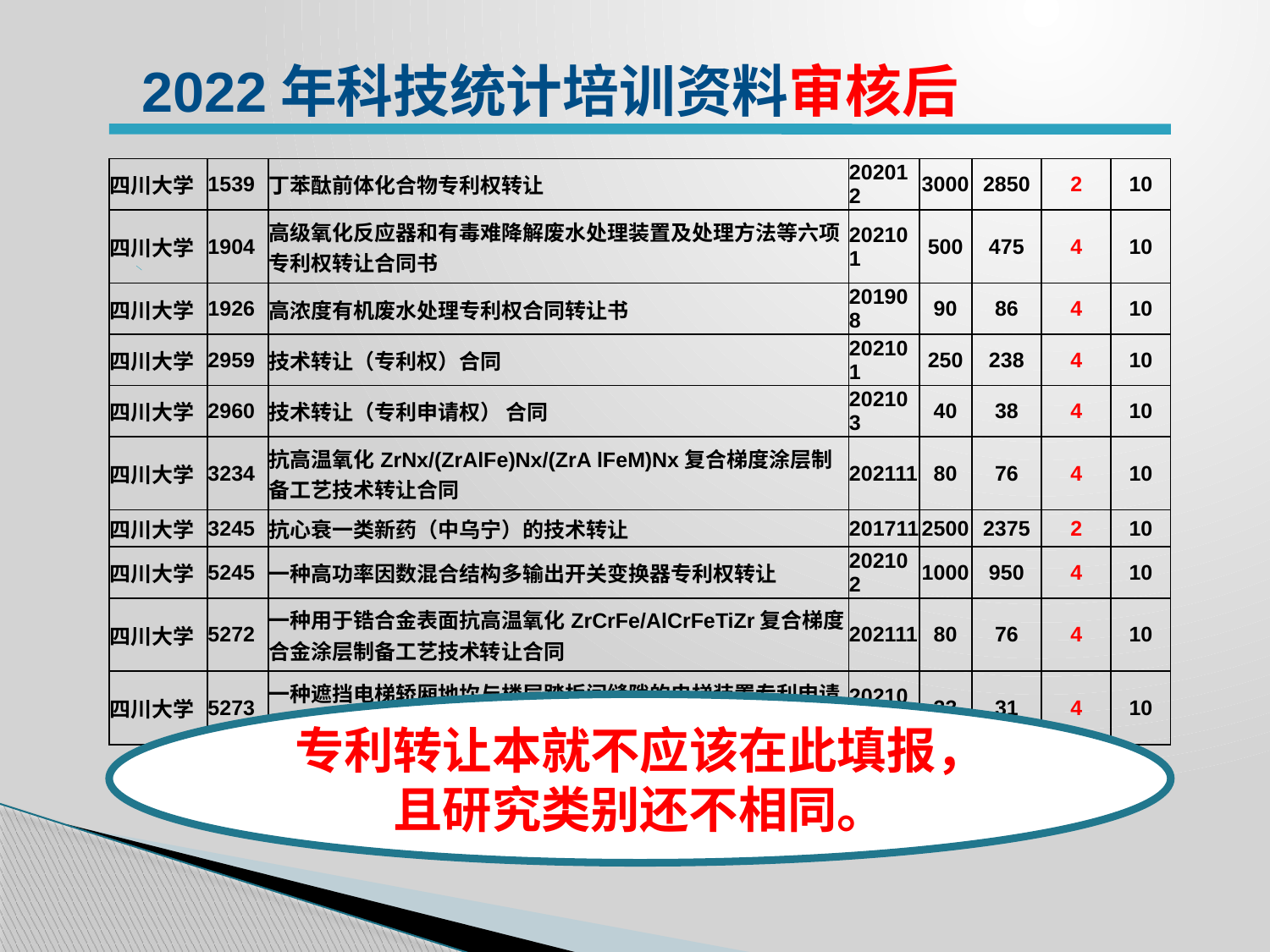

2022年科技统计培训资料审核后
| 四川大学 | 1539 | 丁苯酞前体化合物专利权转让 | 202012 | 3000 | 2850 | 2 | 10 |
| --- | --- | --- | --- | --- | --- | --- | --- |
| 四川大学 | 1904 | 高级氧化反应器和有毒难降解废水处理装置及处理方法等六项专利权转让合同书 | 202101 | 500 | 475 | 4 | 10 |
| 四川大学 | 1926 | 高浓度有机废水处理专利权合同转让书 | 201908 | 90 | 86 | 4 | 10 |
| 四川大学 | 2959 | 技术转让（专利权）合同 | 202101 | 250 | 238 | 4 | 10 |
| 四川大学 | 2960 | 技术转让（专利申请权） 合同 | 202103 | 40 | 38 | 4 | 10 |
| 四川大学 | 3234 | 抗高温氧化ZrNx/(ZrAlFe)Nx/(ZrA lFeM)Nx复合梯度涂层制备工艺技术转让合同 | 202111 | 80 | 76 | 4 | 10 |
| 四川大学 | 3245 | 抗心衰一类新药（中乌宁）的技术转让 | 201711 | 2500 | 2375 | 2 | 10 |
| 四川大学 | 5245 | 一种高功率因数混合结构多输出开关变换器专利权转让 | 202102 | 1000 | 950 | 4 | 10 |
| 四川大学 | 5272 | 一种用于锆合金表面抗高温氧化ZrCrFe/AlCrFeTiZr复合梯度合金涂层制备工艺技术转让合同 | 202111 | 80 | 76 | 4 | 10 |
| 四川大学 | 5273 | 一种遮挡电梯轿厢地坎与楼层踏板间缝隙的电梯装置专利申请技术实施许可 | 202105 | 33 | 31 | 4 | 10 |
专利转让本就不应该在此填报，且研究类别还不相同。